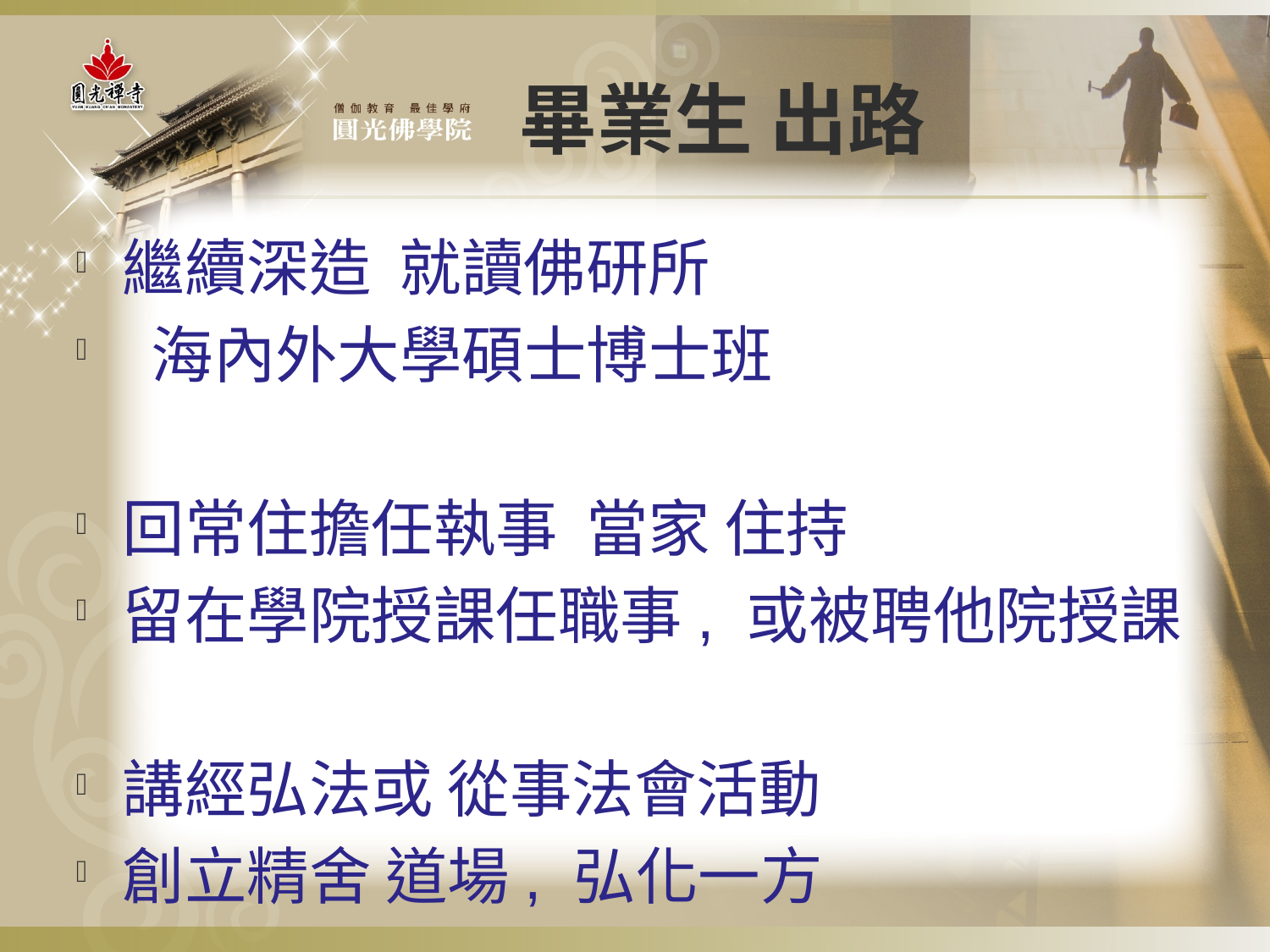

# 畢業生 出路
繼續深造  就讀佛研所
 海內外大學碩士博士班

回常住擔任執事  當家 住持
留在學院授課任職事, 或被聘他院授課

講經弘法或 從事法會活動
創立精舍 道場, 弘化一方